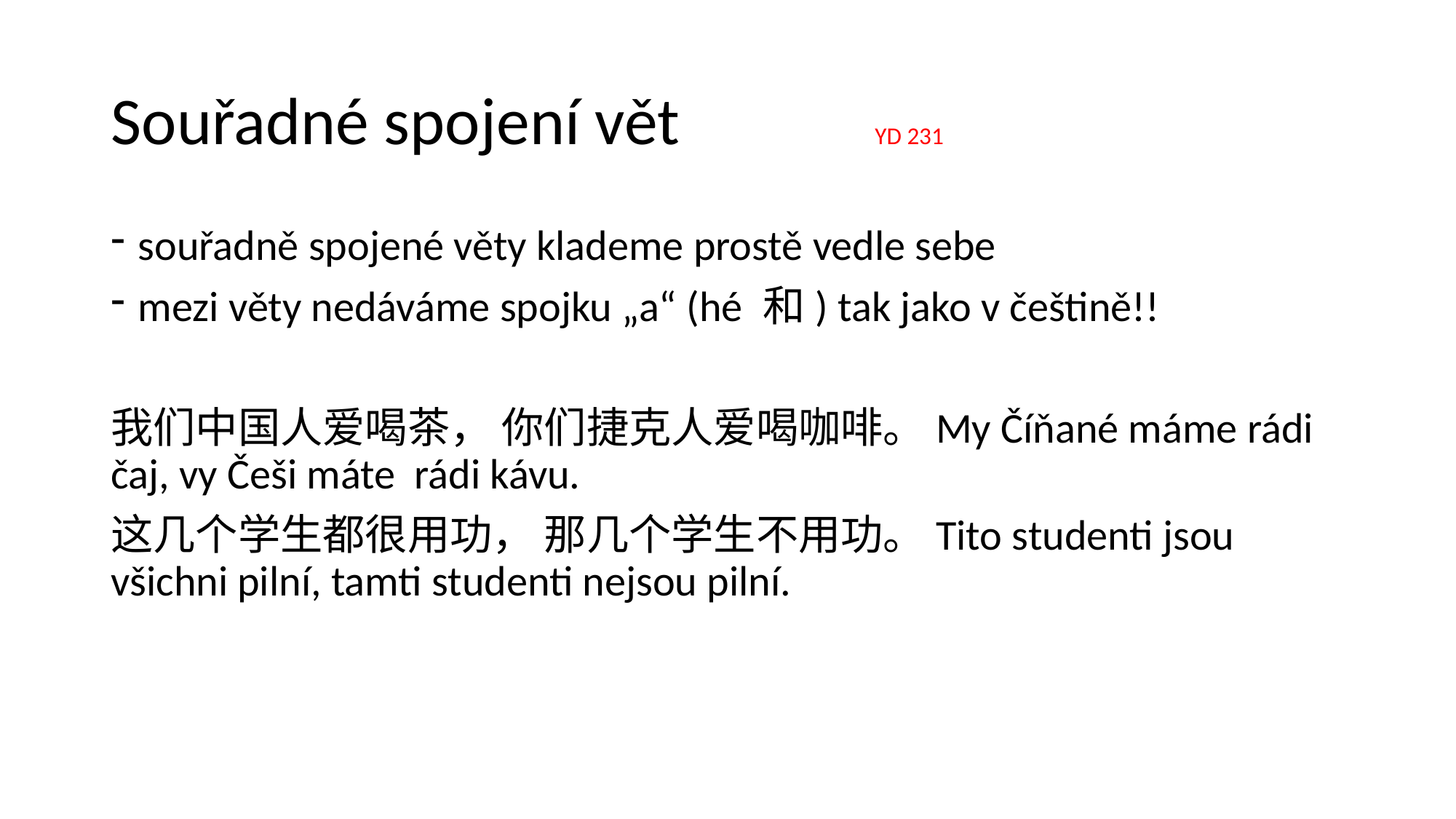

# Souřadné spojení vět 		YD 231
souřadně spojené věty klademe prostě vedle sebe
mezi věty nedáváme spojku „a“ (hé 和) tak jako v češtině!!

我们中国人爱喝茶， 你们捷克人爱喝咖啡。My Číňané máme rádi čaj, vy Češi máte  rádi kávu.
这几个学生都很用功， 那几个学生不用功。Tito studenti jsou všichni pilní, tamti studenti nejsou pilní.